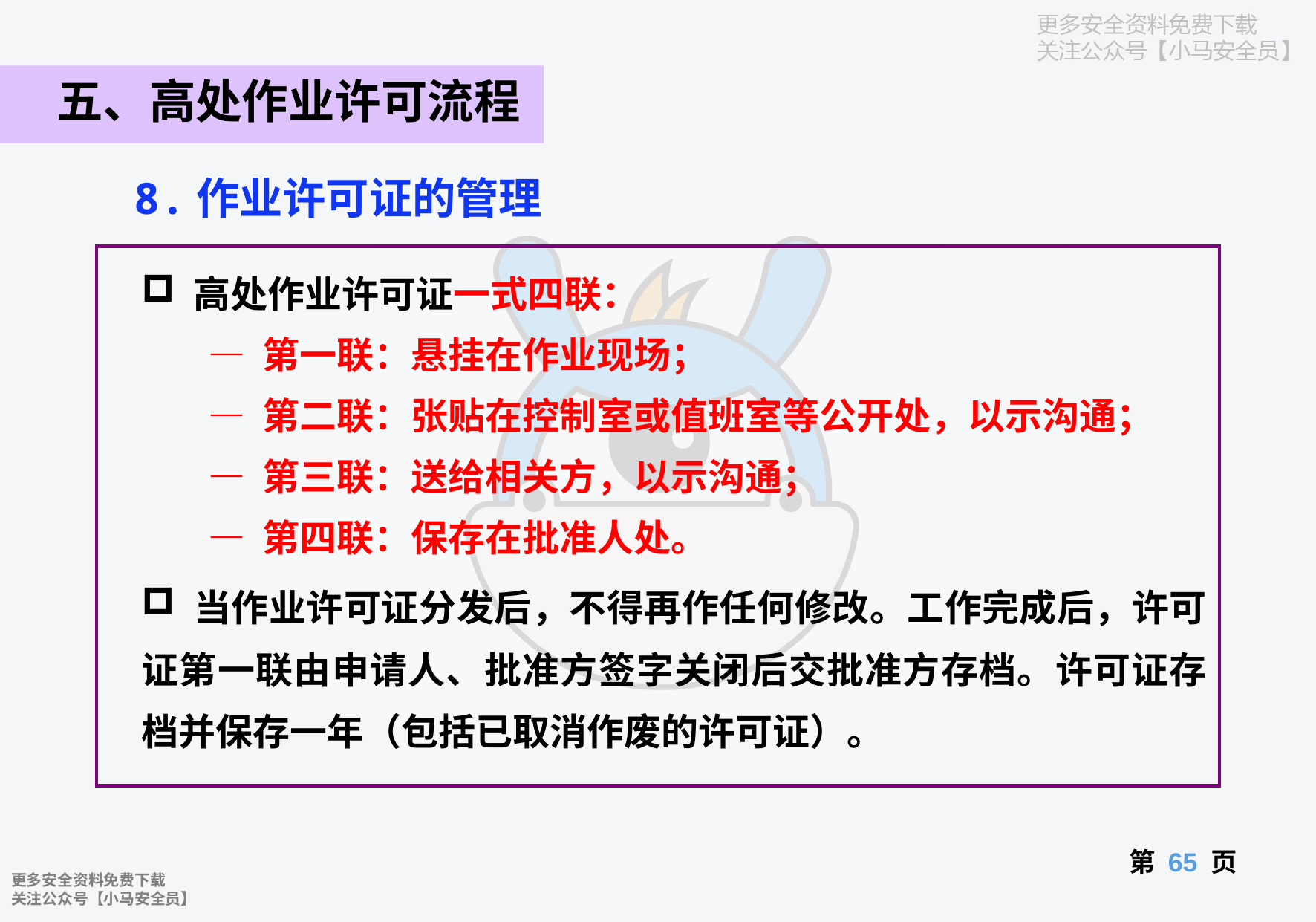

五、高处作业许可流程
 8.作业许可证的管理
 高处作业许可证一式四联：
— 第一联：悬挂在作业现场；
— 第二联：张贴在控制室或值班室等公开处，以示沟通；
— 第三联：送给相关方，以示沟通；
— 第四联：保存在批准人处。
 当作业许可证分发后，不得再作任何修改。工作完成后，许可证第一联由申请人、批准方签字关闭后交批准方存档。许可证存档并保存一年（包括已取消作废的许可证）。
第 65 页